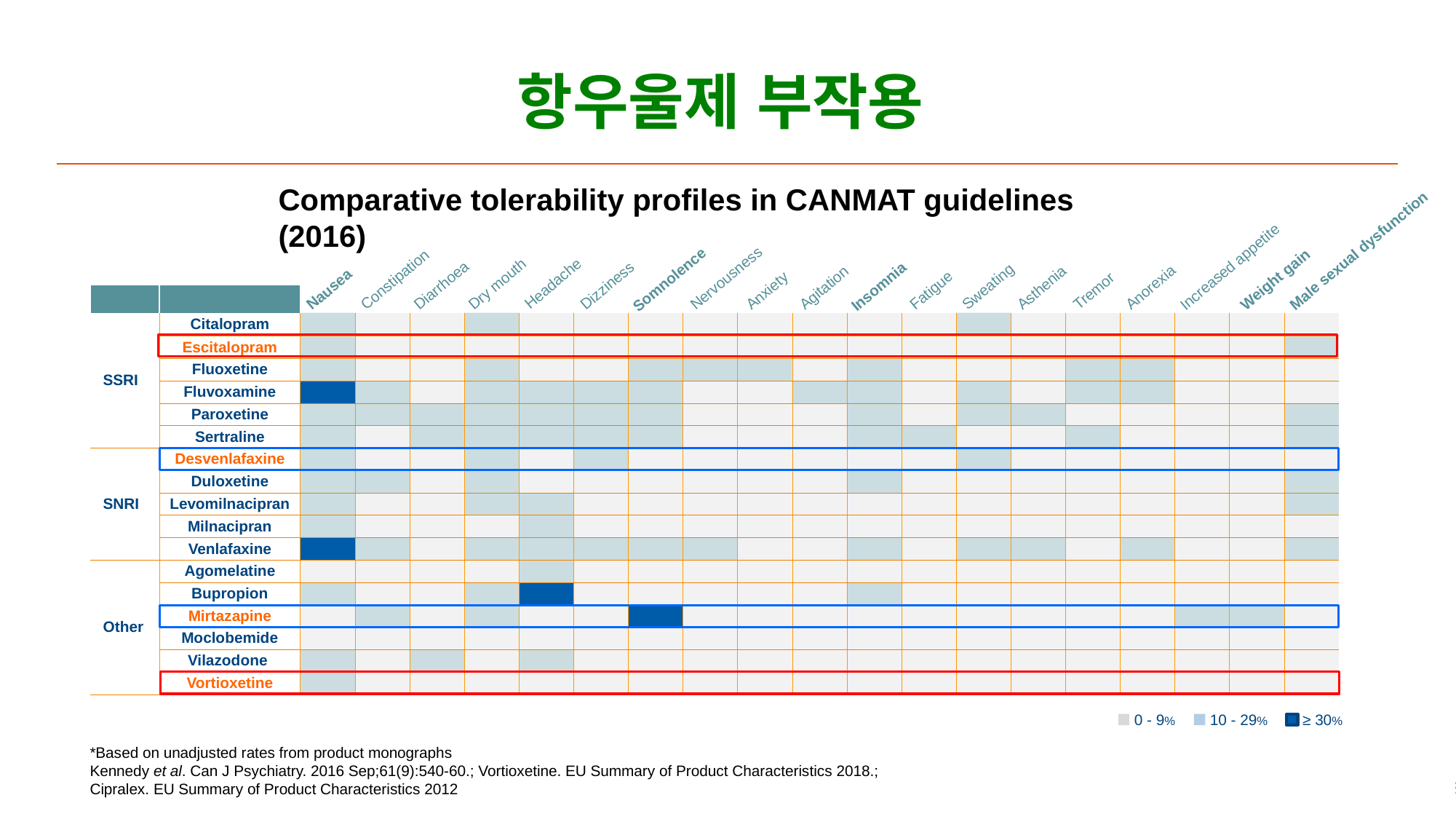

# 항우울제 부작용
Comparative tolerability profiles in CANMAT guidelines (2016)
Male sexual dysfunction
Increased appetite
Weight gain
Nervousness
Constipation
Somnolence
Headache
Dry mouth
Diarrhoea
Dizziness
Sweating
Insomnia
Anorexia
Agitation
Asthenia
Nausea
Fatigue
Anxiety
Tremor
| Class | Drug |  |  |  |  |  |  |  |  |  |  |  |  |  |  |  |  |  |  |  |
| --- | --- | --- | --- | --- | --- | --- | --- | --- | --- | --- | --- | --- | --- | --- | --- | --- | --- | --- | --- | --- |
| SSRI | Citalopram |  |  |  |  |  |  |  |  |  |  |  |  |  |  |  |  |  |  |  |
|  | Escitalopram |  |  |  |  |  |  |  |  |  |  |  |  |  |  |  |  |  |  |  |
|  | Fluoxetine |  |  |  |  |  |  |  |  |  |  |  |  |  |  |  |  |  |  |  |
|  | Fluvoxamine |  |  |  |  |  |  |  |  |  |  |  |  |  |  |  |  |  |  |  |
|  | Paroxetine |  |  |  |  |  |  |  |  |  |  |  |  |  |  |  |  |  |  |  |
|  | Sertraline |  |  |  |  |  |  |  |  |  |  |  |  |  |  |  |  |  |  |  |
| SNRI | Desvenlafaxine |  |  |  |  |  |  |  |  |  |  |  |  |  |  |  |  |  |  |  |
|  | Duloxetine |  |  |  |  |  |  |  |  |  |  |  |  |  |  |  |  |  |  |  |
|  | Levomilnacipran |  |  |  |  |  |  |  |  |  |  |  |  |  |  |  |  |  |  |  |
|  | Milnacipran |  |  |  |  |  |  |  |  |  |  |  |  |  |  |  |  |  |  |  |
|  | Venlafaxine |  |  |  |  |  |  |  |  |  |  |  |  |  |  |  |  |  |  |  |
| Other | Agomelatine |  |  |  |  |  |  |  |  |  |  |  |  |  |  |  |  |  |  |  |
|  | Bupropion |  |  |  |  |  |  |  |  |  |  |  |  |  |  |  |  |  |  |  |
|  | Mirtazapine |  |  |  |  |  |  |  |  |  |  |  |  |  |  |  |  |  |  |  |
|  | Moclobemide |  |  |  |  |  |  |  |  |  |  |  |  |  |  |  |  |  |  |  |
|  | Vilazodone |  |  |  |  |  |  |  |  |  |  |  |  |  |  |  |  |  |  |  |
|  | Vortioxetine |  |  |  |  |  |  |  |  |  |  |  |  |  |  |  |  |  |  |  |

0 - 9%

10 - 29%

≥ 30%

*Based on unadjusted rates from product monographs
Kennedy et al. Can J Psychiatry. 2016 Sep;61(9):540-60.; Vortioxetine. EU Summary of Product Characteristics 2018.;
Cipralex. EU Summary of Product Characteristics 2012